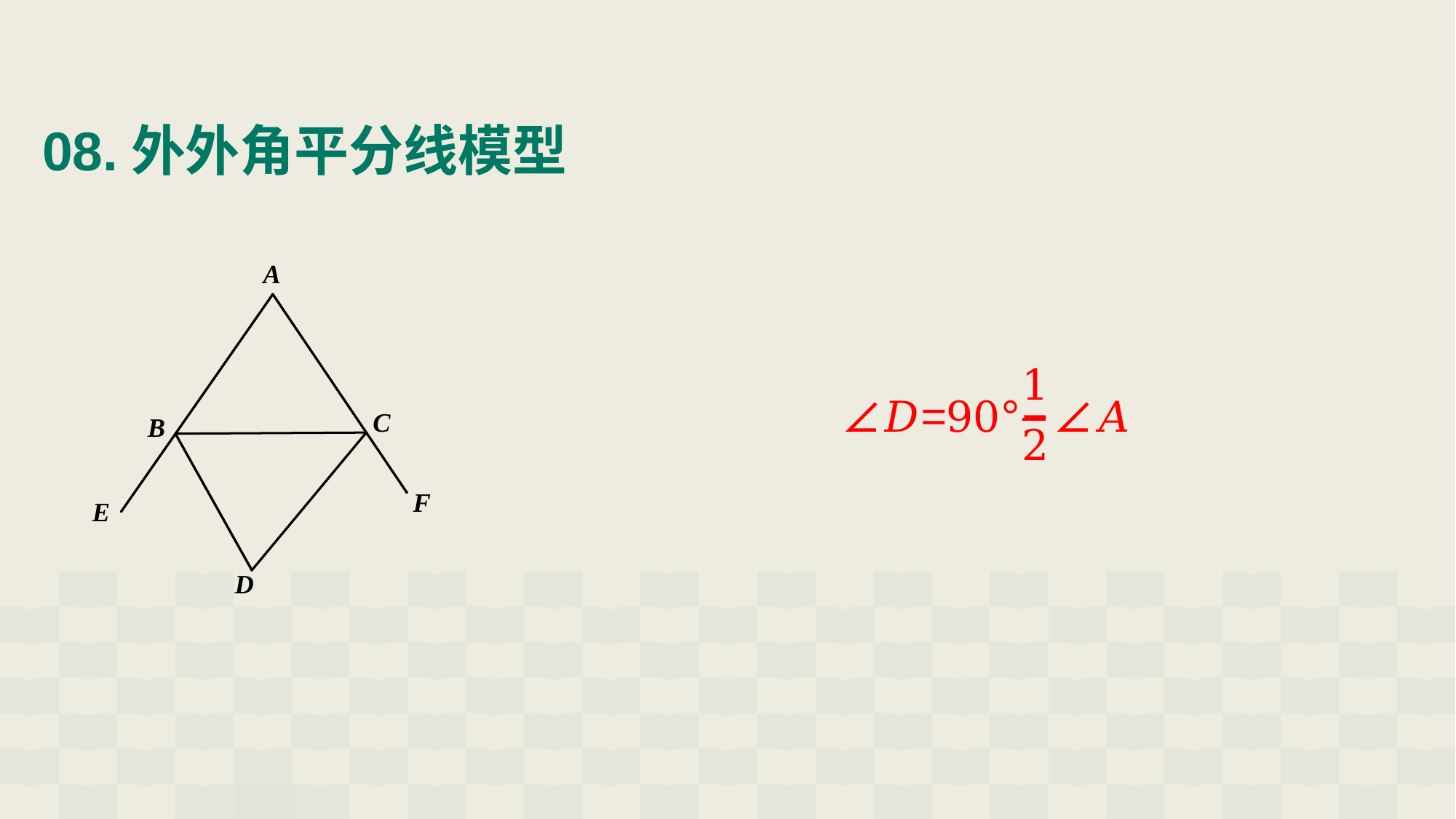

# 08.外外角平分线模型
A

1
∠𝐷=90°−	∠𝐴
C
B
2

F

E

D